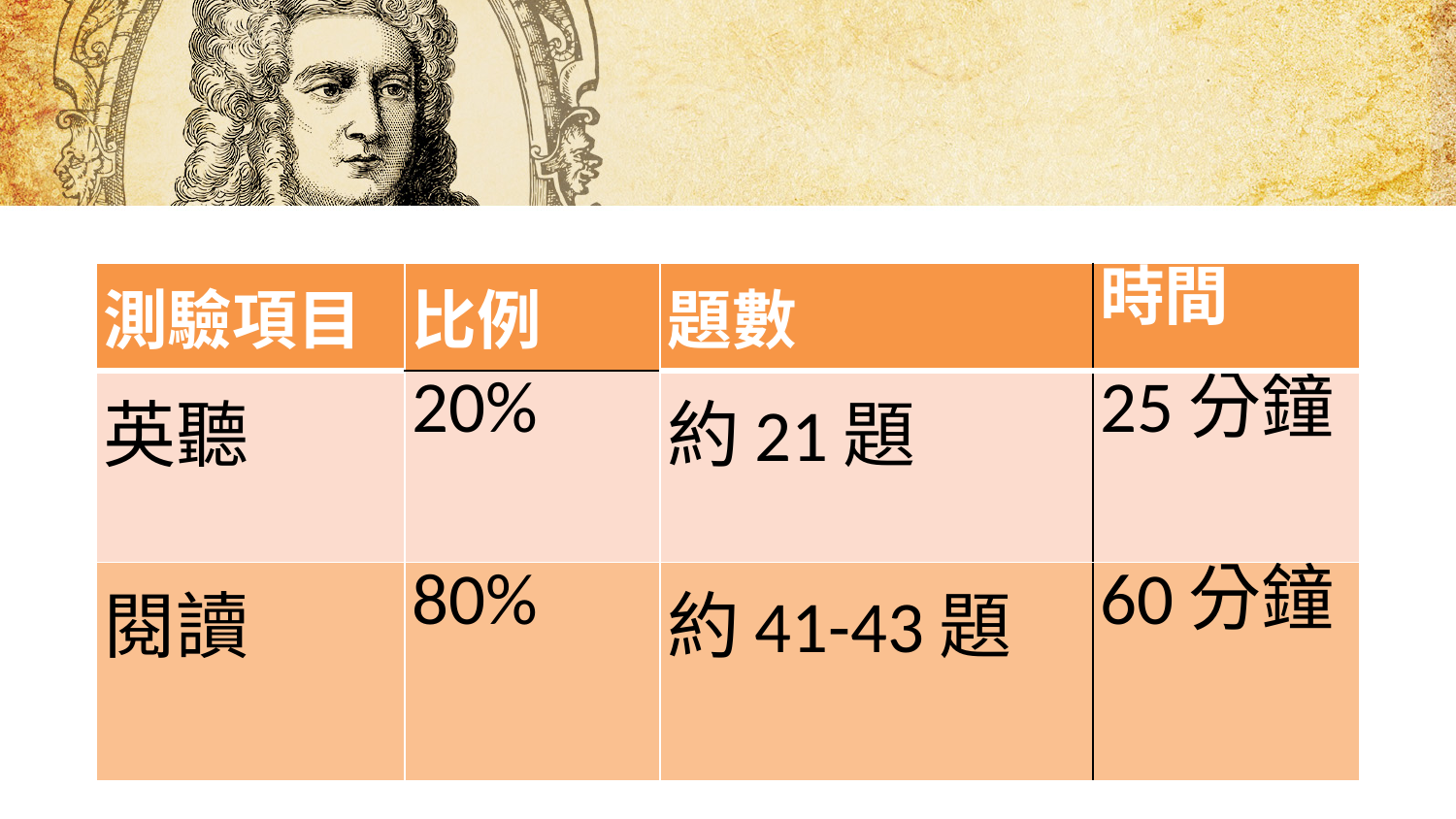

#
| 測驗項目 | 比例 | 題數 | 時間 |
| --- | --- | --- | --- |
| 英聽 | 20% | 約21題 | 25分鐘 |
| 閱讀 | 80% | 約41-43題 | 60分鐘 |